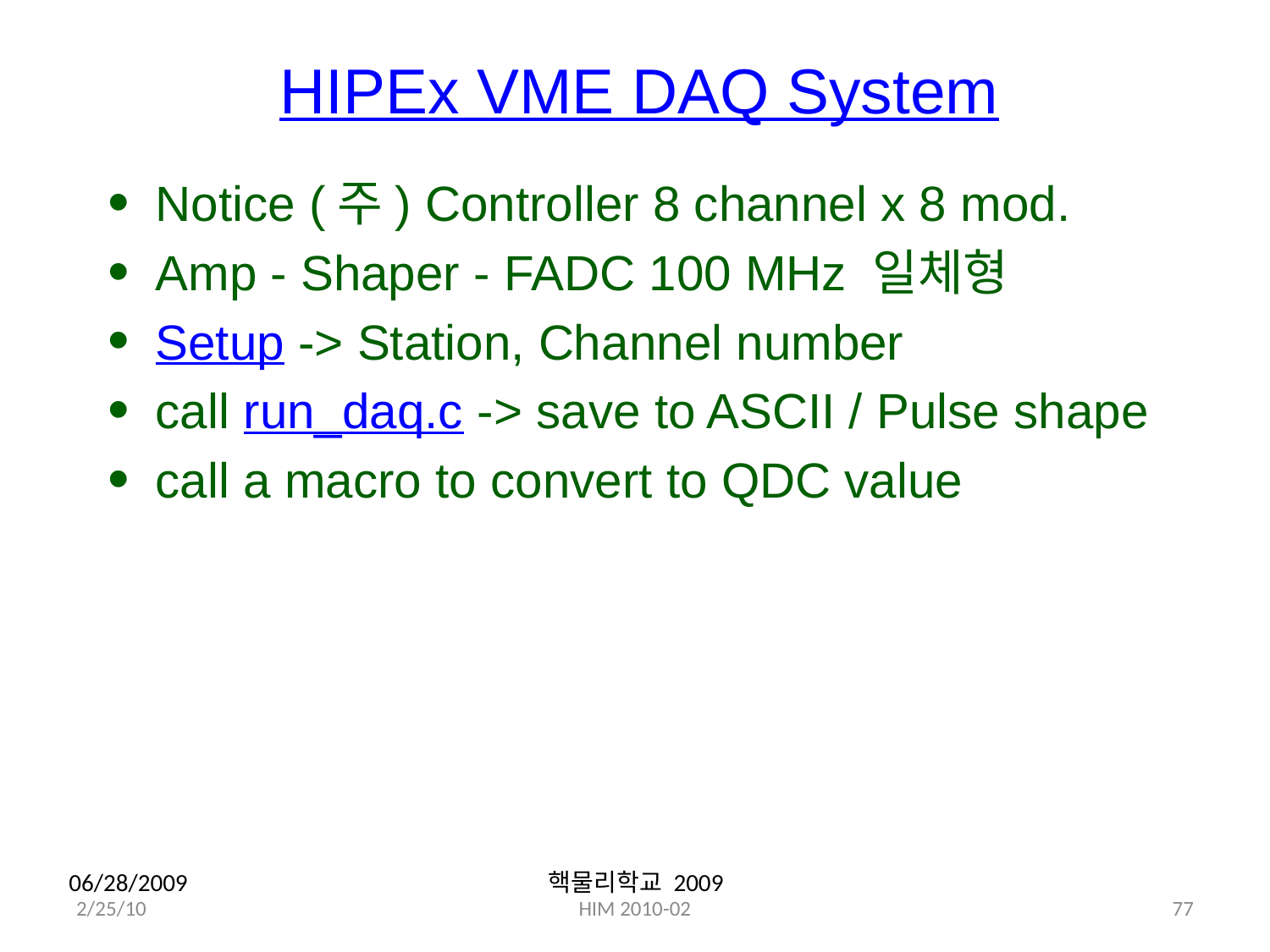

# HIPEx VME DAQ System
Notice (주) Controller 8 channel x 8 mod.
Amp - Shaper - FADC 100 MHz 일체형
Setup -> Station, Channel number
call run_daq.c -> save to ASCII / Pulse shape
call a macro to convert to QDC value
06/28/2009
핵물리학교 2009
77
2/25/10
HIM 2010-02